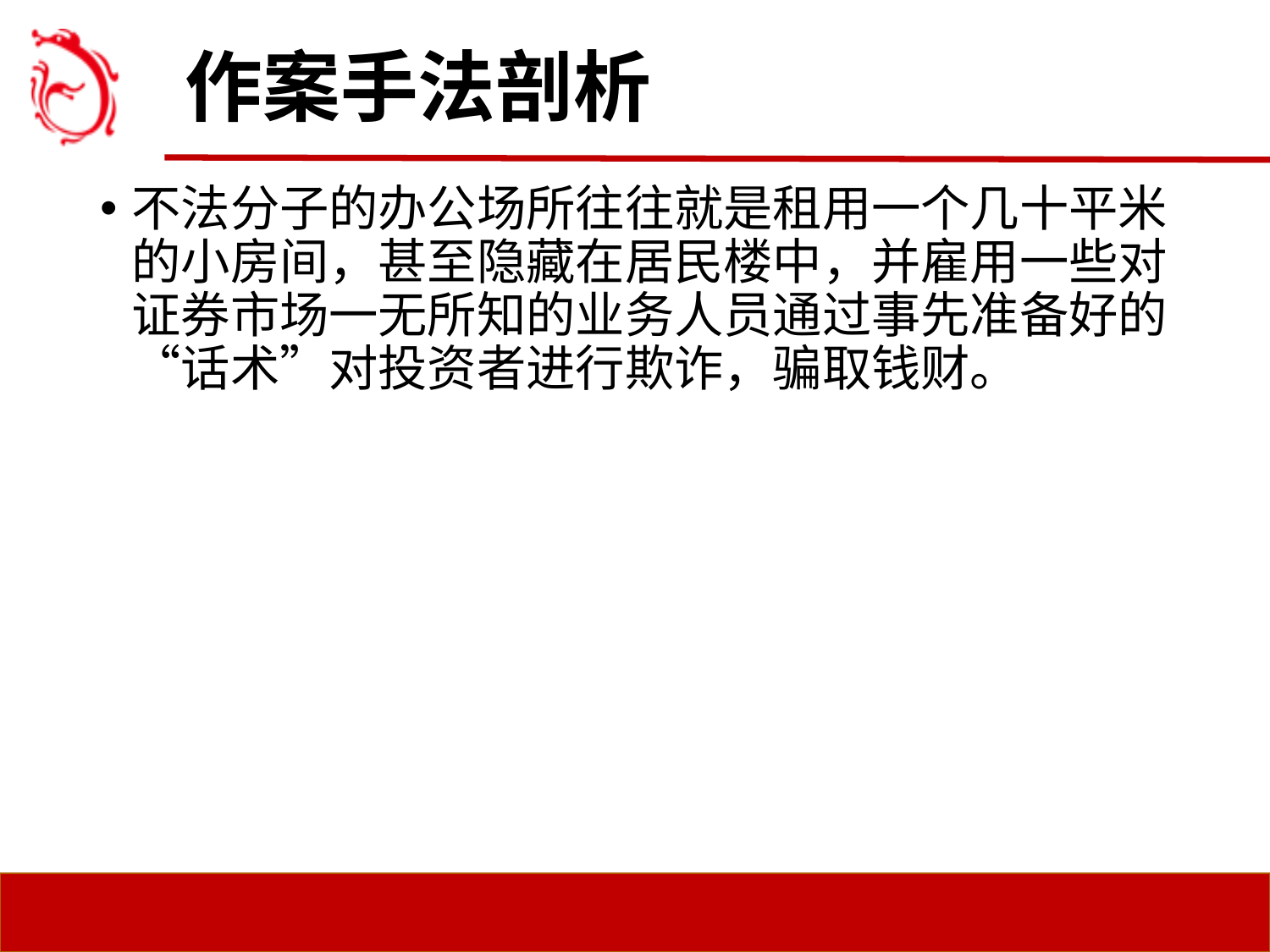

# 作案手法剖析
不法分子的办公场所往往就是租用一个几十平米的小房间，甚至隐藏在居民楼中，并雇用一些对证券市场一无所知的业务人员通过事先准备好的“话术”对投资者进行欺诈，骗取钱财。